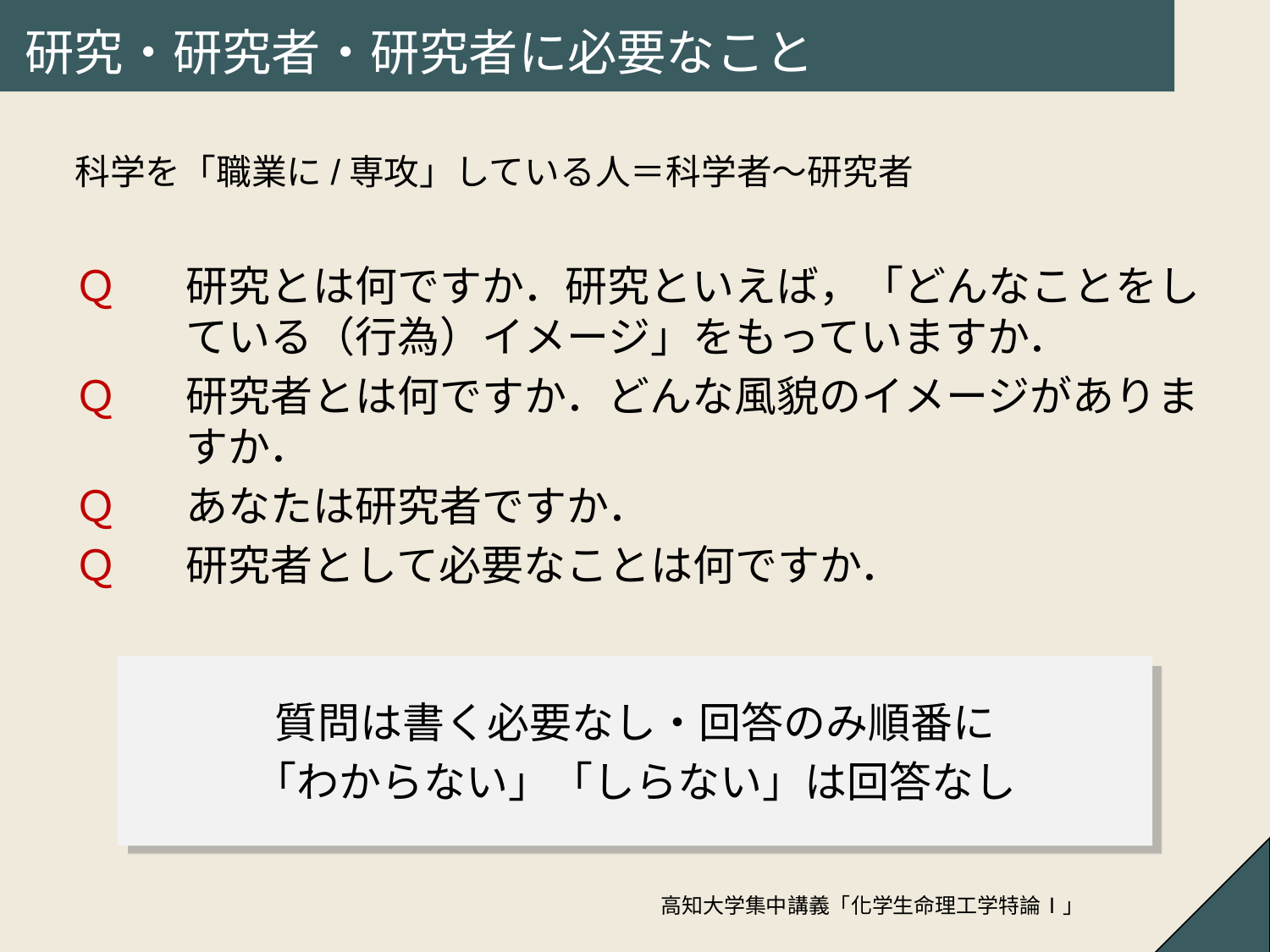

# 研究・研究者・研究者に必要なこと
科学を「職業に/専攻」している人＝科学者～研究者

Ｑ	研究とは何ですか．研究といえば，「どんなことをしている（行為）イメージ」をもっていますか．
Ｑ	研究者とは何ですか．どんな風貌のイメージがありますか．
Ｑ	あなたは研究者ですか．
Ｑ	研究者として必要なことは何ですか．
質問は書く必要なし・回答のみ順番に
「わからない」「しらない」は回答なし